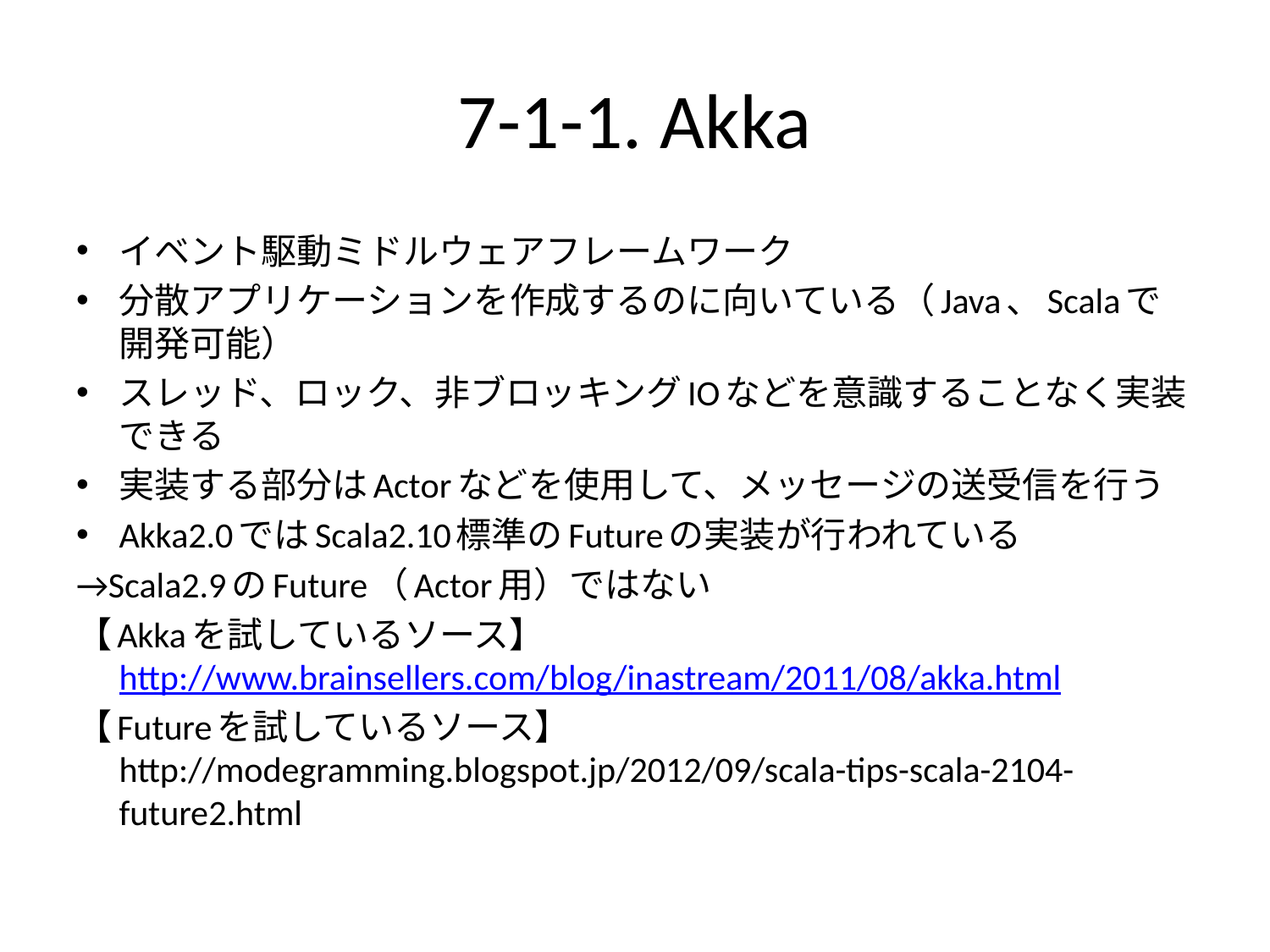

# 7-1-1. Akka
イベント駆動ミドルウェアフレームワーク
分散アプリケーションを作成するのに向いている（Java、Scalaで開発可能）
スレッド、ロック、非ブロッキングIOなどを意識することなく実装できる
実装する部分はActorなどを使用して、メッセージの送受信を行う
Akka2.0ではScala2.10標準のFutureの実装が行われている
→Scala2.9のFuture（Actor用）ではない
【Akkaを試しているソース】 http://www.brainsellers.com/blog/inastream/2011/08/akka.html
【Futureを試しているソース】 http://modegramming.blogspot.jp/2012/09/scala-tips-scala-2104-future2.html